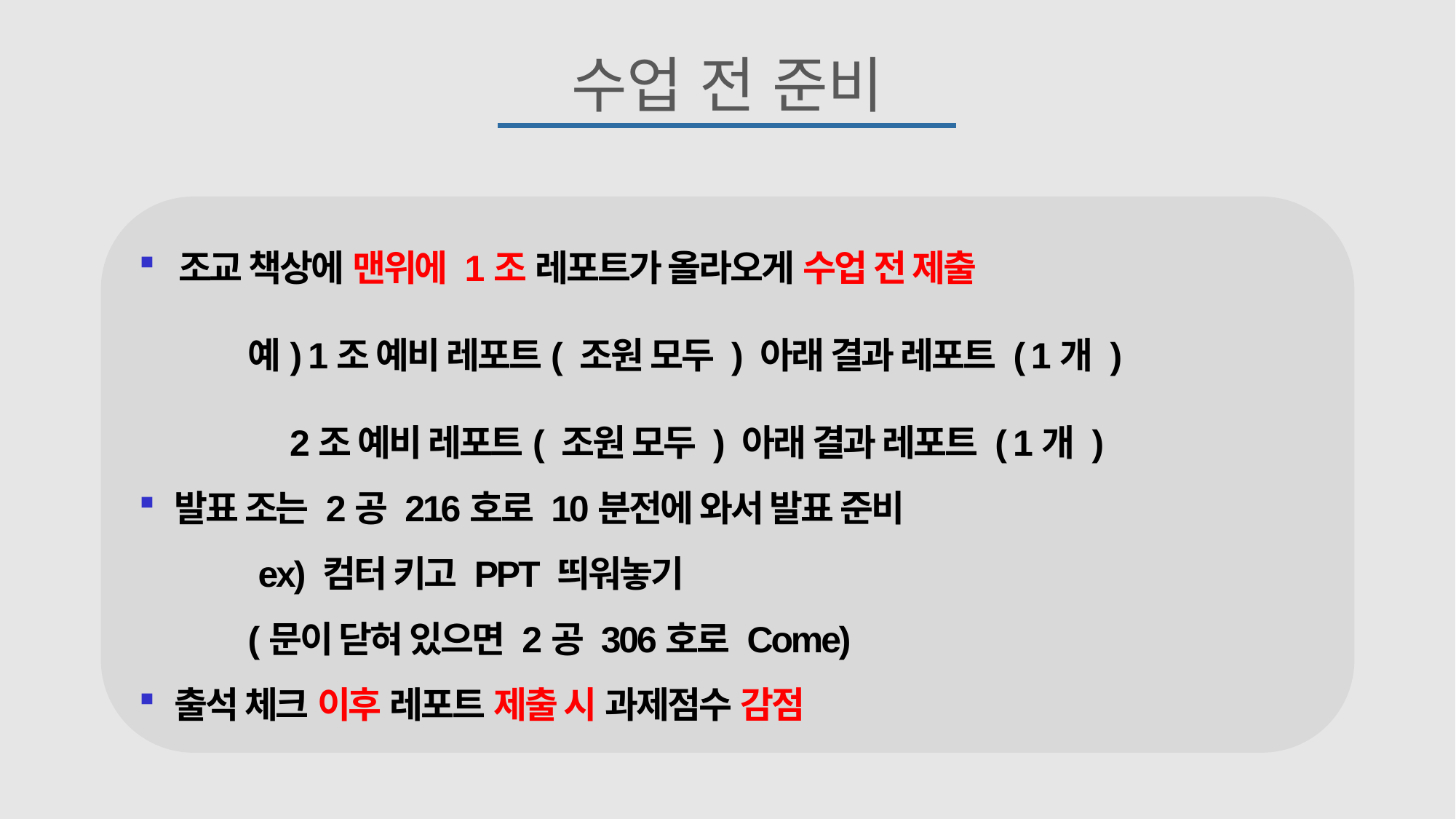

수업 전 준비
  조교 책상에 맨위에 1조 레포트가 올라오게 수업 전 제출
	예) 1조 예비 레포트( 조원 모두 ) 아래 결과 레포트 ( 1개 )
	     2조 예비 레포트( 조원 모두 ) 아래 결과 레포트 ( 1개 )
 발표 조는 2공 216호로 10분전에 와서 발표 준비
	 ex) 컴터 키고 PPT 띄워놓기
	(문이 닫혀 있으면 2공 306호로 Come)
 출석 체크 이후 레포트 제출 시 과제점수 감점